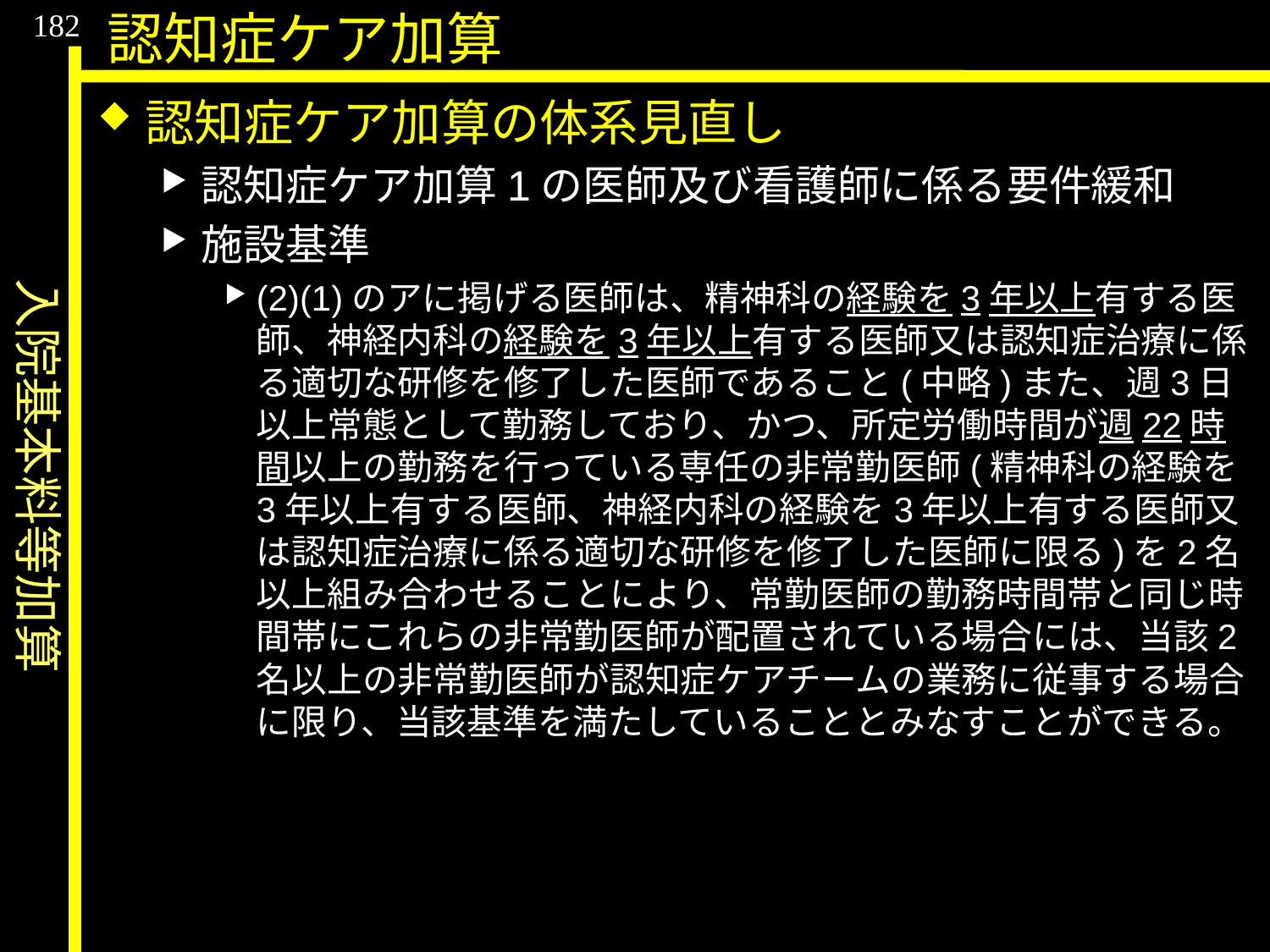

入院基本料等加算
182
認知症ケア加算

認知症ケア加算の体系見直し
認知症ケア加算1の医師及び看護師に係る要件緩和
施設基準
(2)(1)のアに掲げる医師は、精神科の経験を3年以上有する医師、神経内科の経験を3年以上有する医師又は認知症治療に係る適切な研修を修了した医師であること(中略)また、週3日以上常態として勤務しており、かつ、所定労働時間が週22時間以上の勤務を行っている専任の非常勤医師(精神科の経験を3年以上有する医師、神経内科の経験を3年以上有する医師又は認知症治療に係る適切な研修を修了した医師に限る)を2名以上組み合わせることにより、常勤医師の勤務時間帯と同じ時間帯にこれらの非常勤医師が配置されている場合には、当該2名以上の非常勤医師が認知症ケアチームの業務に従事する場合に限り、当該基準を満たしていることとみなすことができる。